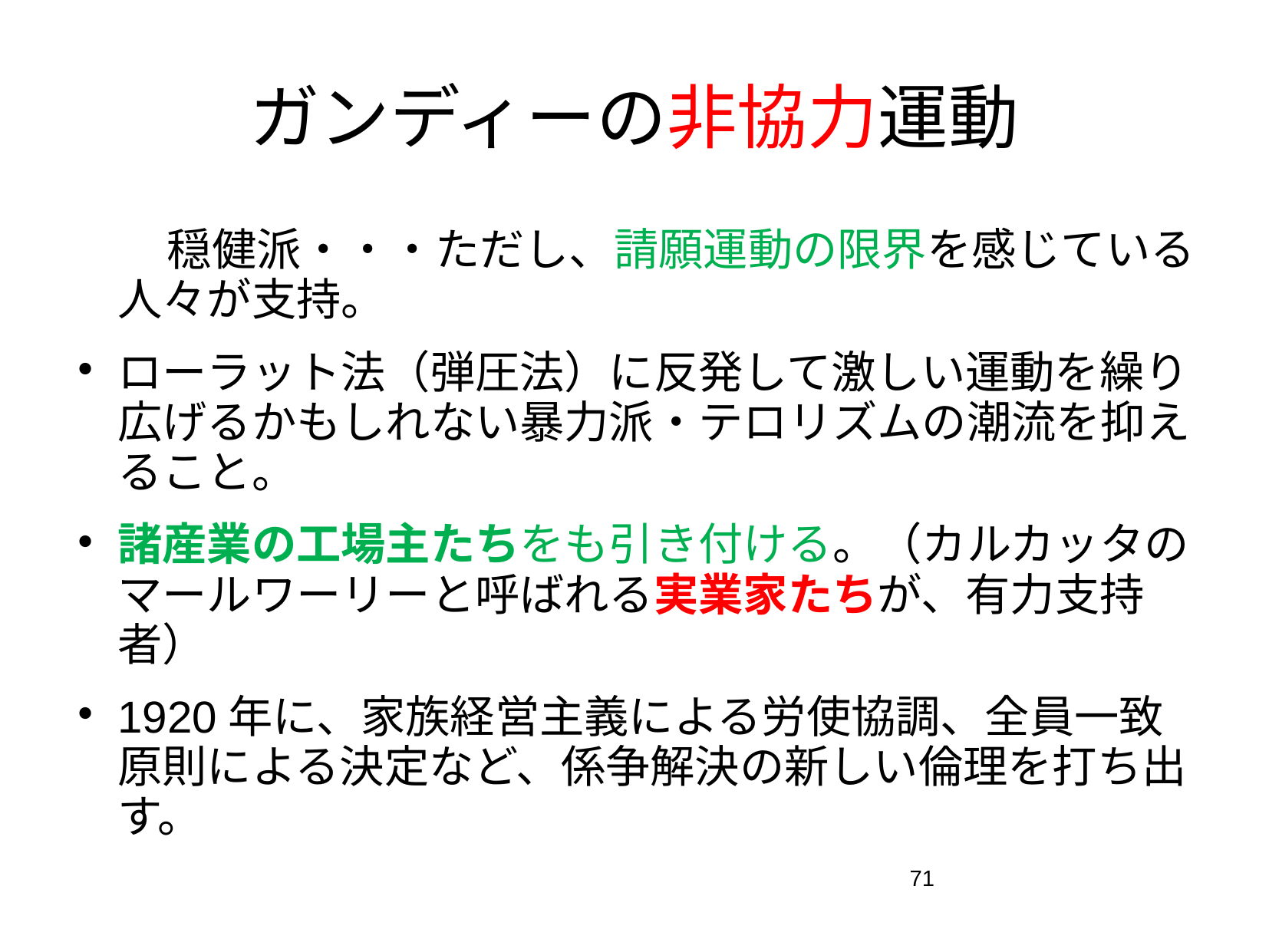

# ガンディーの非協力運動
　　穏健派・・・ただし、請願運動の限界を感じている人々が支持。
ローラット法（弾圧法）に反発して激しい運動を繰り広げるかもしれない暴力派・テロリズムの潮流を抑えること。
諸産業の工場主たちをも引き付ける。（カルカッタのマールワーリーと呼ばれる実業家たちが、有力支持者）
1920年に、家族経営主義による労使協調、全員一致原則による決定など、係争解決の新しい倫理を打ち出す。
71